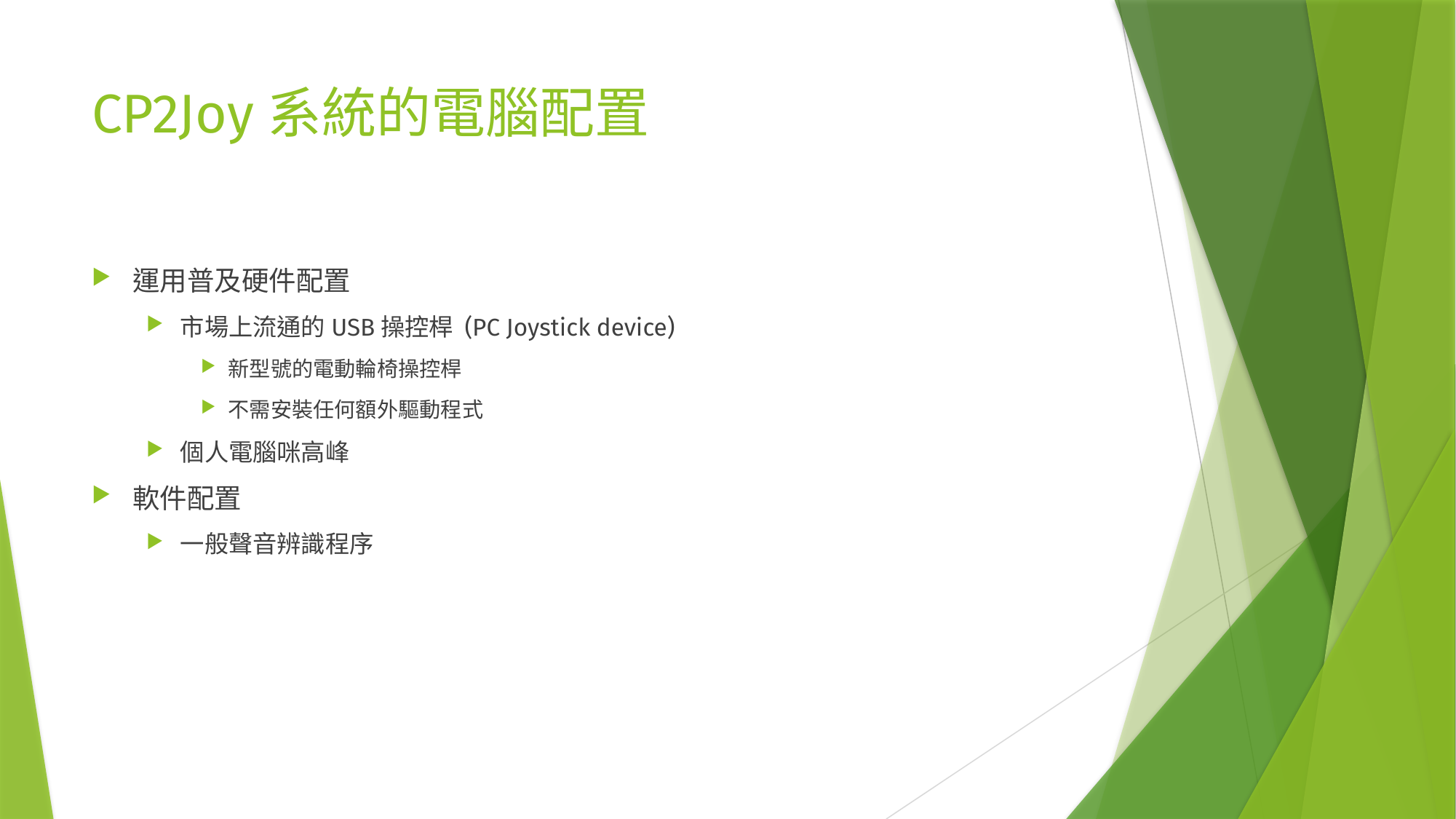

# CP2Joy系統的電腦配置
運用普及硬件配置
市場上流通的USB操控桿 (PC Joystick device)
新型號的電動輪椅操控桿
不需安裝任何額外驅動程式
個人電腦咪高峰
軟件配置
一般聲音辨識程序